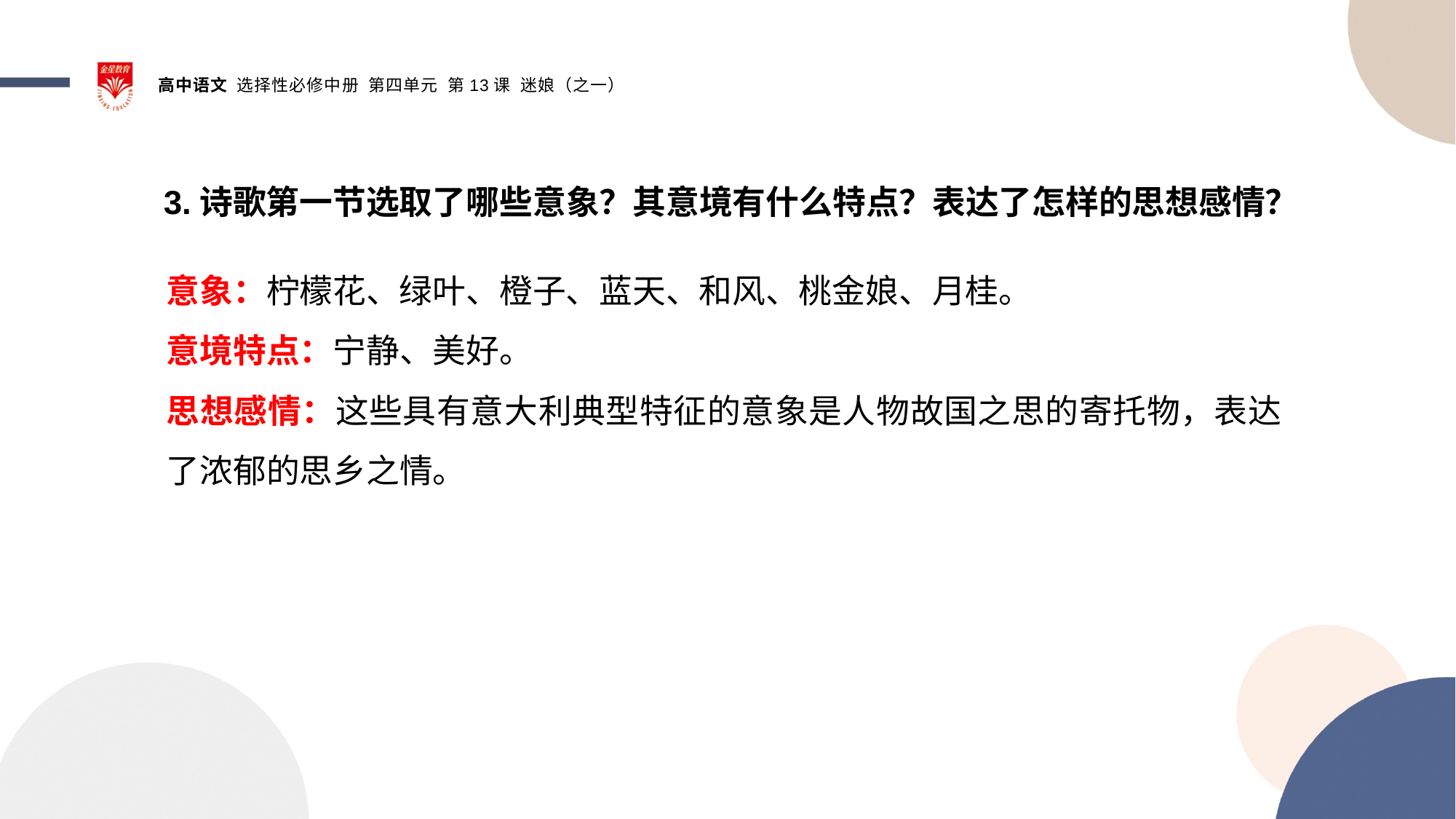

3.诗歌第一节选取了哪些意象？其意境有什么特点？表达了怎样的思想感情？
意象：柠檬花、绿叶、橙子、蓝天、和风、桃金娘、月桂。
意境特点：宁静、美好。
思想感情：这些具有意大利典型特征的意象是人物故国之思的寄托物，表达了浓郁的思乡之情。